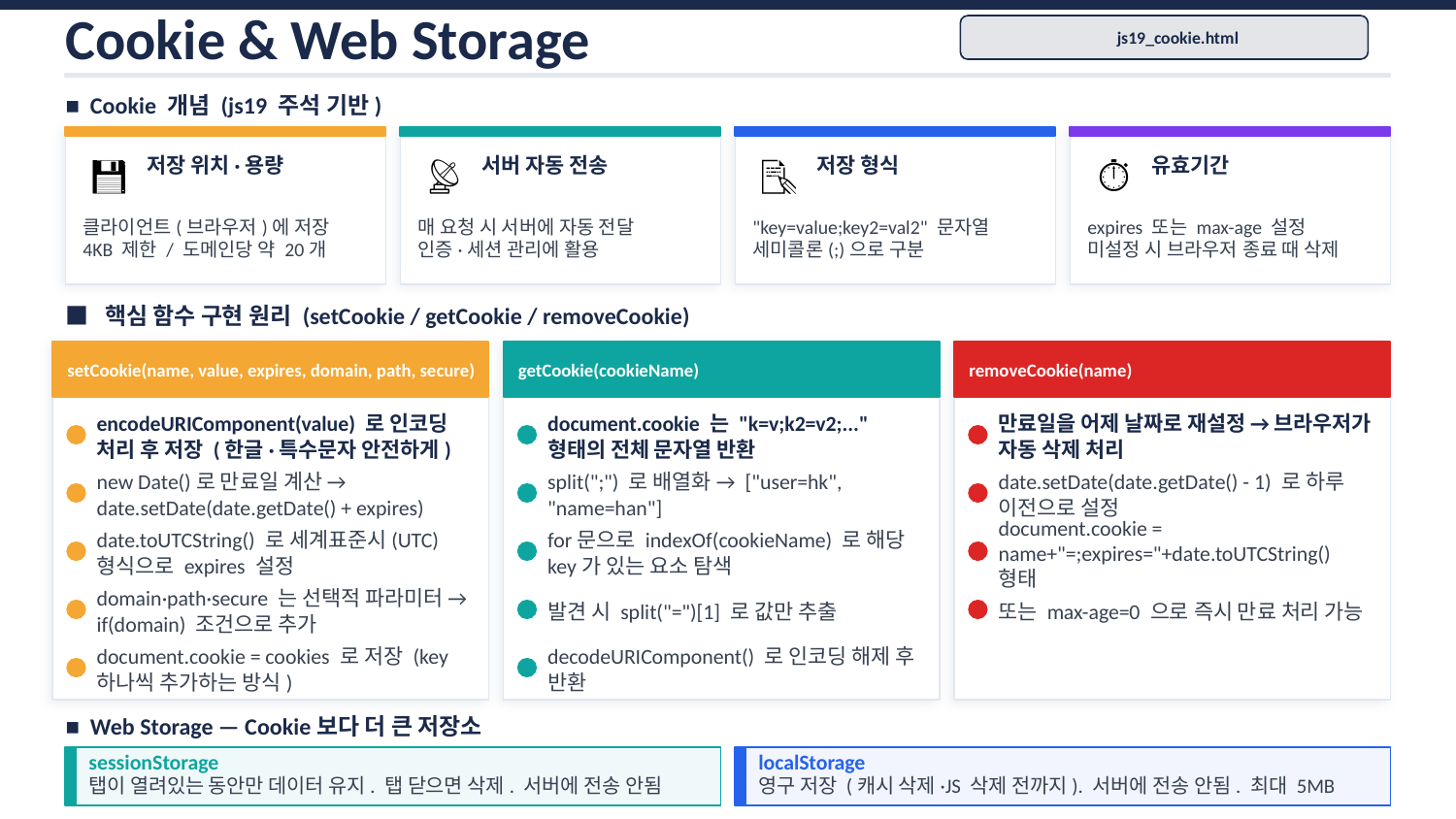

Cookie & Web Storage

js19_cookie.html

■  Cookie 개념 (js19 주석 기반)

💾
저장 위치·용량
📡
서버 자동 전송
📝
저장 형식
⏱
유효기간
클라이언트(브라우저)에 저장
4KB 제한 / 도메인당 약 20개
매 요청 시 서버에 자동 전달
인증·세션 관리에 활용
"key=value;key2=val2" 문자열
세미콜론(;)으로 구분
expires 또는 max-age 설정
미설정 시 브라우저 종료 때 삭제
■  핵심 함수 구현 원리 (setCookie / getCookie / removeCookie)

setCookie(name, value, expires, domain, path, secure)
getCookie(cookieName)
removeCookie(name)
encodeURIComponent(value) 로 인코딩 처리 후 저장 (한글·특수문자 안전하게)
document.cookie 는 "k=v;k2=v2;..." 형태의 전체 문자열 반환
만료일을 어제 날짜로 재설정 → 브라우저가 자동 삭제 처리

new Date()로 만료일 계산 → date.setDate(date.getDate() + expires)
split(";") 로 배열화 → ["user=hk", "name=han"]
date.setDate(date.getDate() - 1) 로 하루 이전으로 설정

date.toUTCString() 로 세계표준시(UTC) 형식으로 expires 설정
for문으로 indexOf(cookieName) 로 해당 key가 있는 요소 탐색
document.cookie = name+"=;expires="+date.toUTCString() 형태

domain·path·secure 는 선택적 파라미터 → if(domain) 조건으로 추가
발견 시 split("=")[1] 로 값만 추출
또는 max-age=0 으로 즉시 만료 처리 가능

document.cookie = cookies 로 저장 (key 하나씩 추가하는 방식)
decodeURIComponent() 로 인코딩 해제 후 반환

■  Web Storage — Cookie보다 더 큰 저장소
sessionStorage
localStorage

탭이 열려있는 동안만 데이터 유지. 탭 닫으면 삭제. 서버에 전송 안됨
영구 저장 (캐시 삭제·JS 삭제 전까지). 서버에 전송 안됨. 최대 5MB